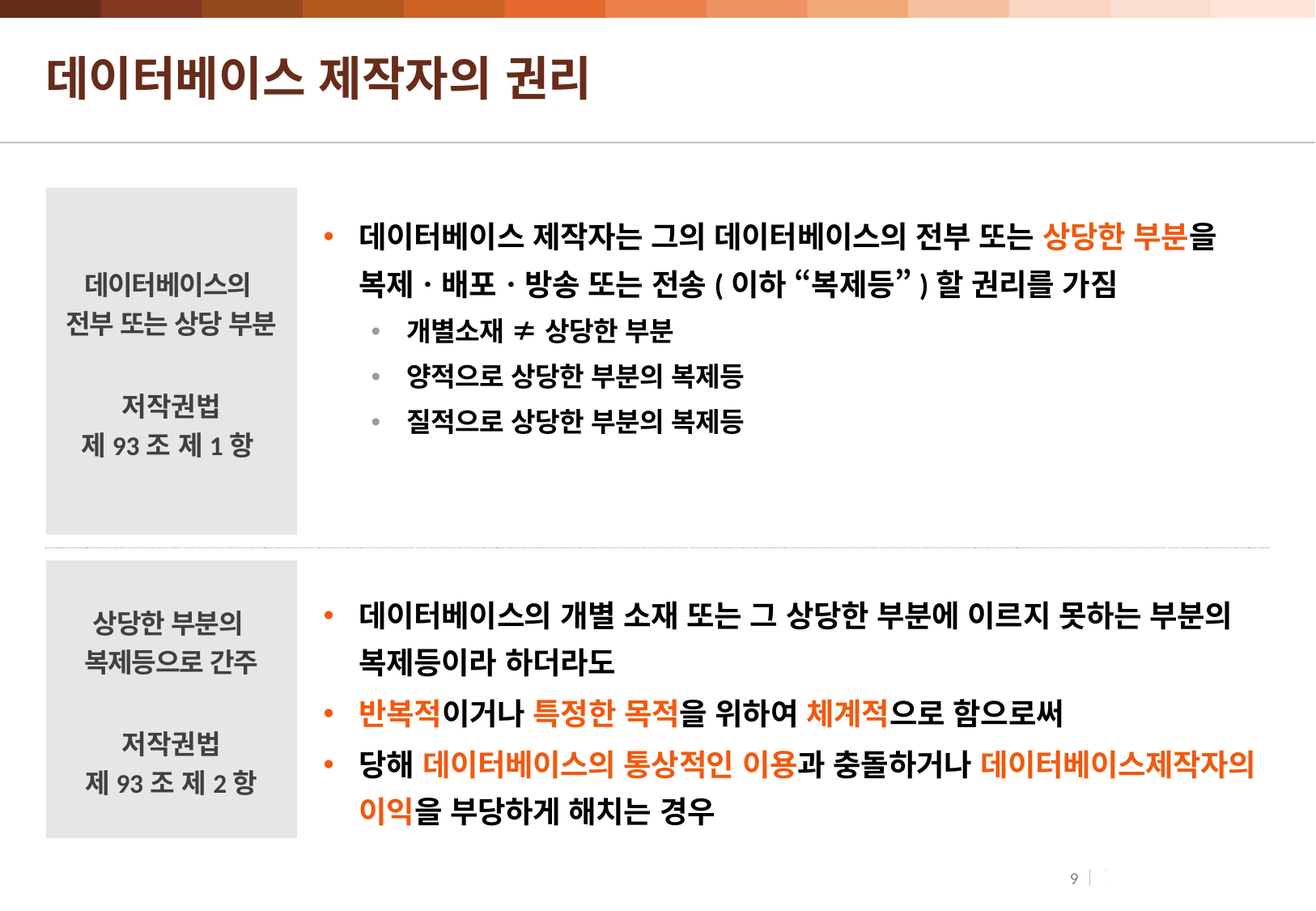

# 데이터베이스 제작자의 권리
데이터베이스의
전부 또는 상당 부분

저작권법
제93조 제1항
데이터베이스 제작자는 그의 데이터베이스의 전부 또는 상당한 부분을 복제ㆍ배포ㆍ방송 또는 전송(이하 “복제등”)할 권리를 가짐
개별소재 ≠ 상당한 부분
양적으로 상당한 부분의 복제등
질적으로 상당한 부분의 복제등
상당한 부분의
복제등으로 간주

저작권법
제93조 제2항
데이터베이스의 개별 소재 또는 그 상당한 부분에 이르지 못하는 부분의 복제등이라 하더라도
반복적이거나 특정한 목적을 위하여 체계적으로 함으로써
당해 데이터베이스의 통상적인 이용과 충돌하거나 데이터베이스제작자의 이익을 부당하게 해치는 경우